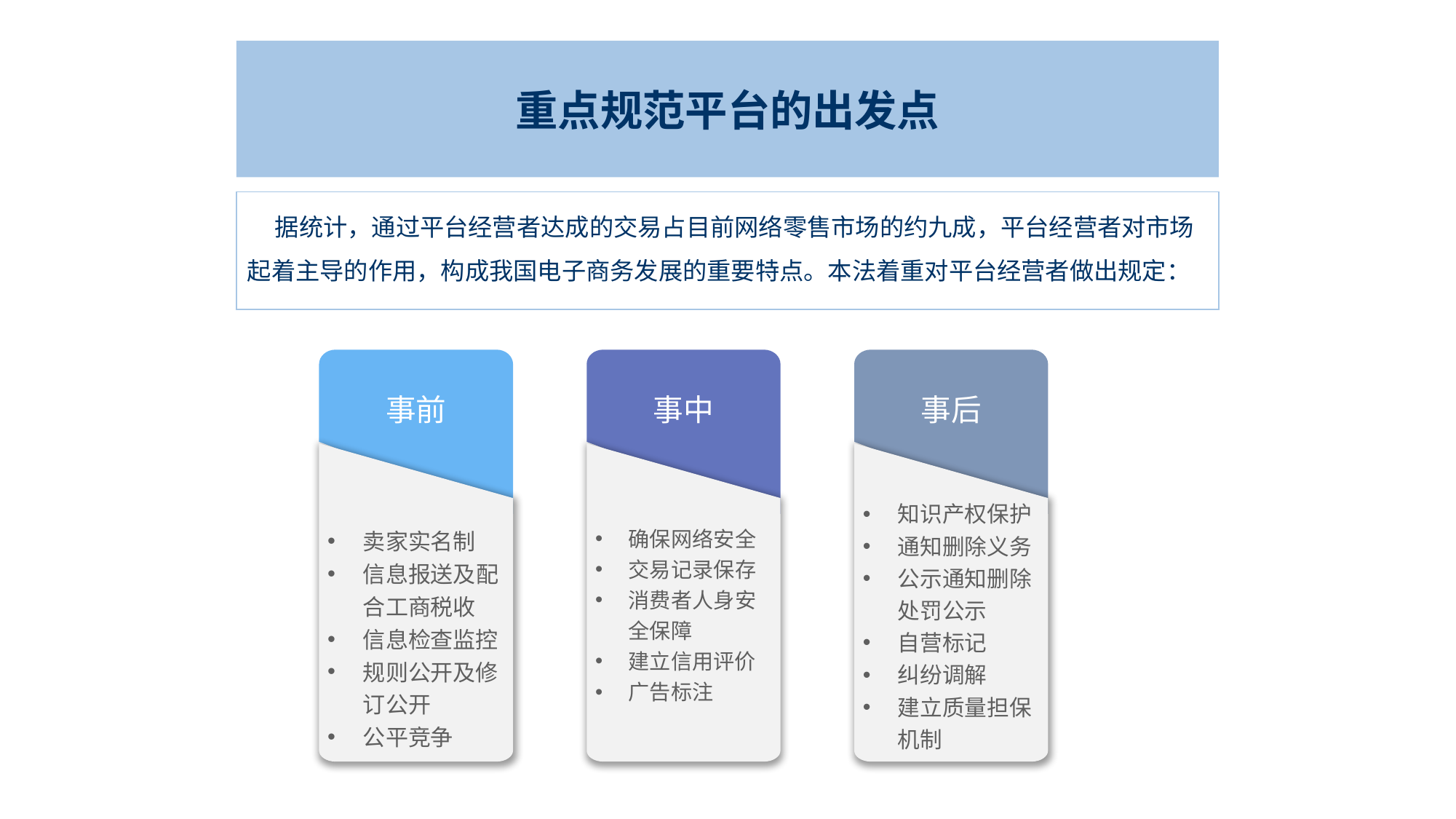

# 重点规范平台的出发点
    据统计，通过平台经营者达成的交易占目前网络零售市场的约九成，平台经营者对市场起着主导的作用，构成我国电子商务发展的重要特点。本法着重对平台经营者做出规定：

事前

卖家实名制
信息报送及配合工商税收
信息检查监控
规则公开及修订公开
公平竞争

事中

确保网络安全
交易记录保存
消费者人身安全保障
建立信用评价
广告标注

事后
知识产权保护
通知删除义务
公示通知删除处罚公示
自营标记
纠纷调解
建立质量担保机制